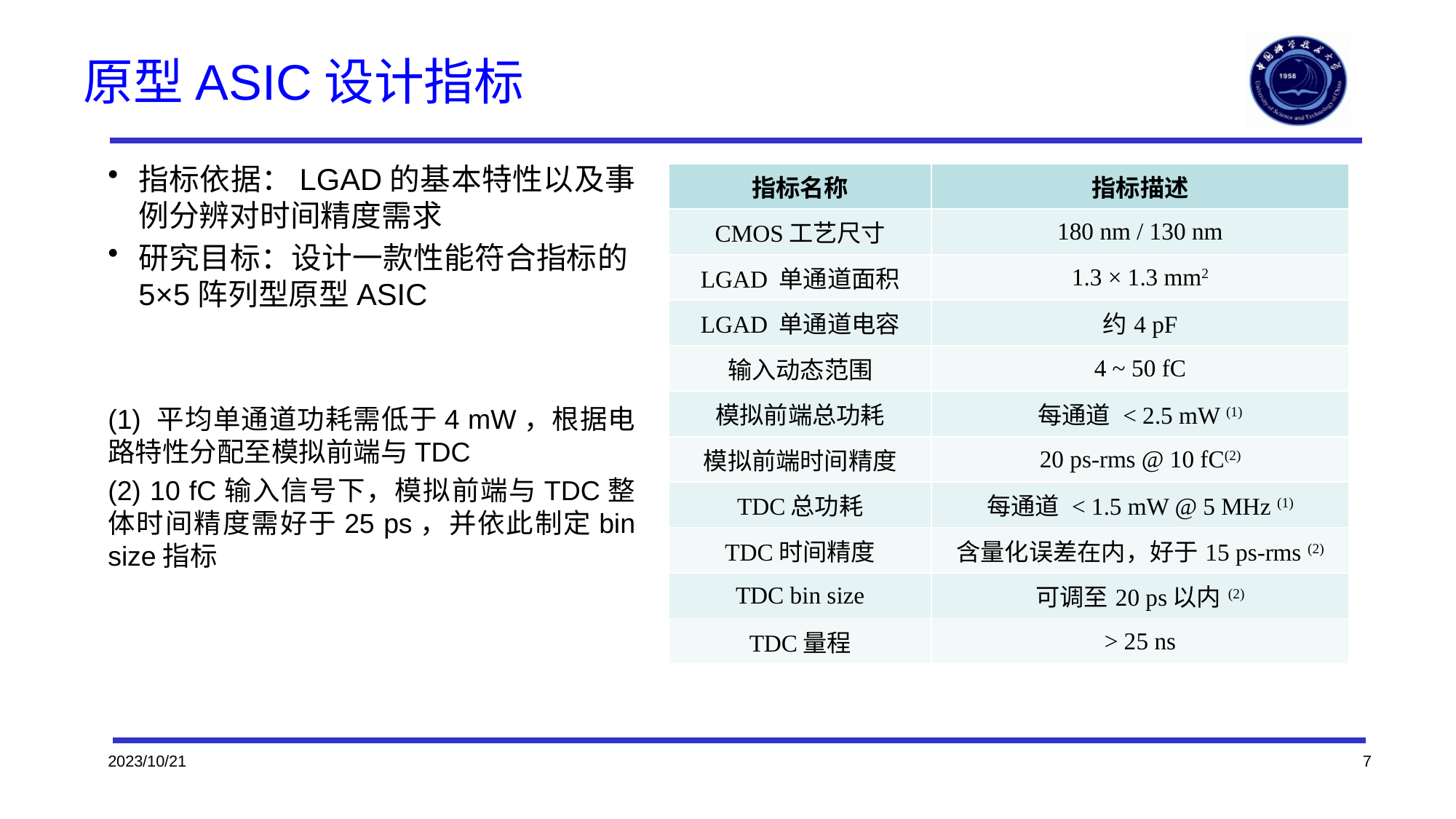

# 原型ASIC设计指标
指标依据：LGAD的基本特性以及事例分辨对时间精度需求
研究目标：设计一款性能符合指标的5×5阵列型原型ASIC

(1) 平均单通道功耗需低于4 mW，根据电路特性分配至模拟前端与TDC
(2) 10 fC输入信号下，模拟前端与TDC整体时间精度需好于25 ps，并依此制定bin size指标
| 指标名称 | 指标描述 |
| --- | --- |
| CMOS工艺尺寸 | 180 nm / 130 nm |
| LGAD 单通道面积 | 1.3 × 1.3 mm2 |
| LGAD 单通道电容 | 约4 pF |
| 输入动态范围 | 4 ~ 50 fC |
| 模拟前端总功耗 | 每通道 < 2.5 mW (1) |
| 模拟前端时间精度 | 20 ps-rms @ 10 fC(2) |
| TDC总功耗 | 每通道 < 1.5 mW @ 5 MHz (1) |
| TDC时间精度 | 含量化误差在内，好于15 ps-rms (2) |
| TDC bin size | 可调至20 ps以内(2) |
| TDC量程 | > 25 ns |
2023/10/21
7